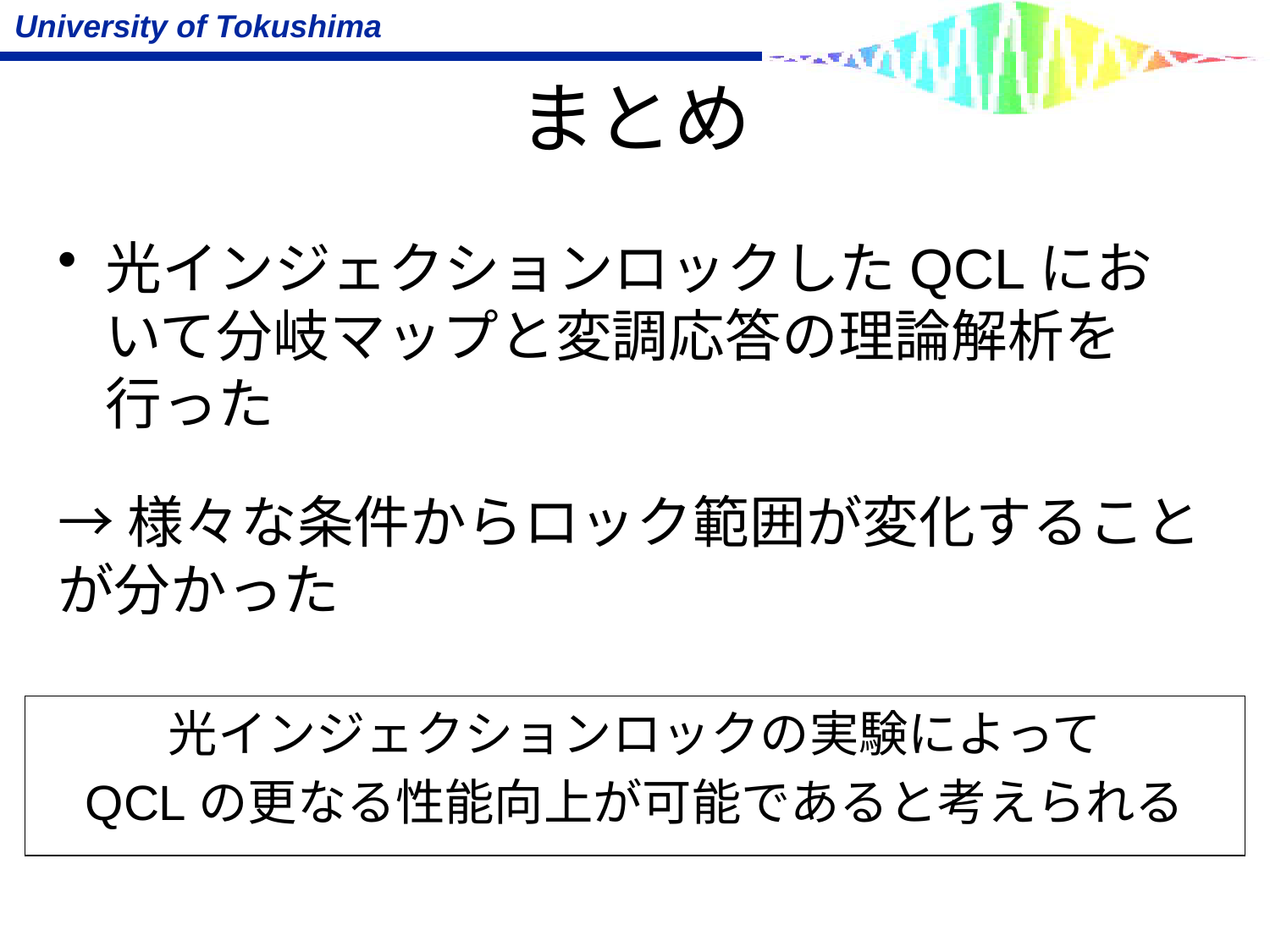

# まとめ
光インジェクションロックしたQCLにおいて分岐マップと変調応答の理論解析を行った

→様々な条件からロック範囲が変化することが分かった
光インジェクションロックの実験によって
QCLの更なる性能向上が可能であると考えられる